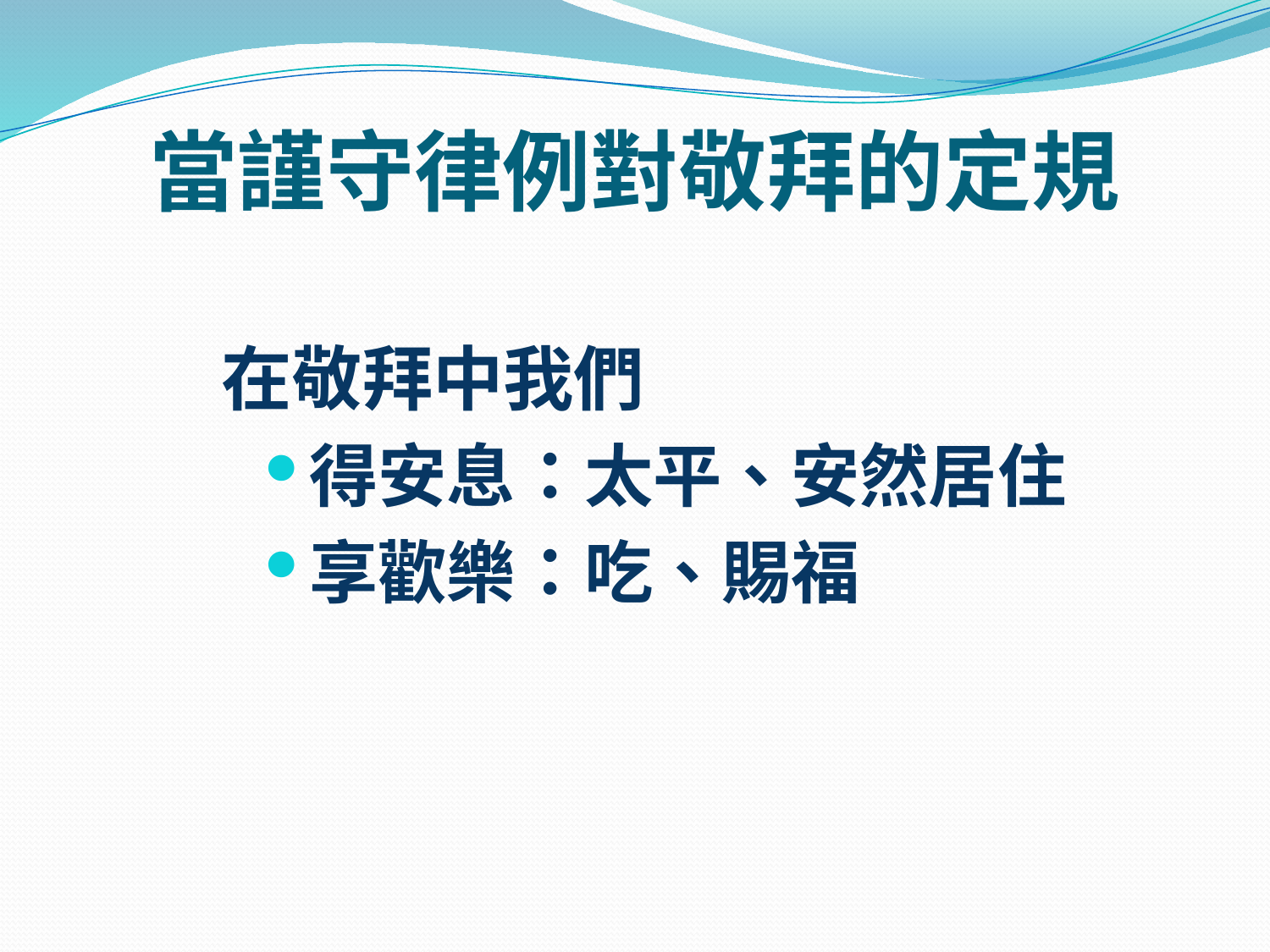

# 當謹守律例對敬拜的定規
在敬拜中我們
得安息：太平、安然居住
享歡樂：吃、賜福